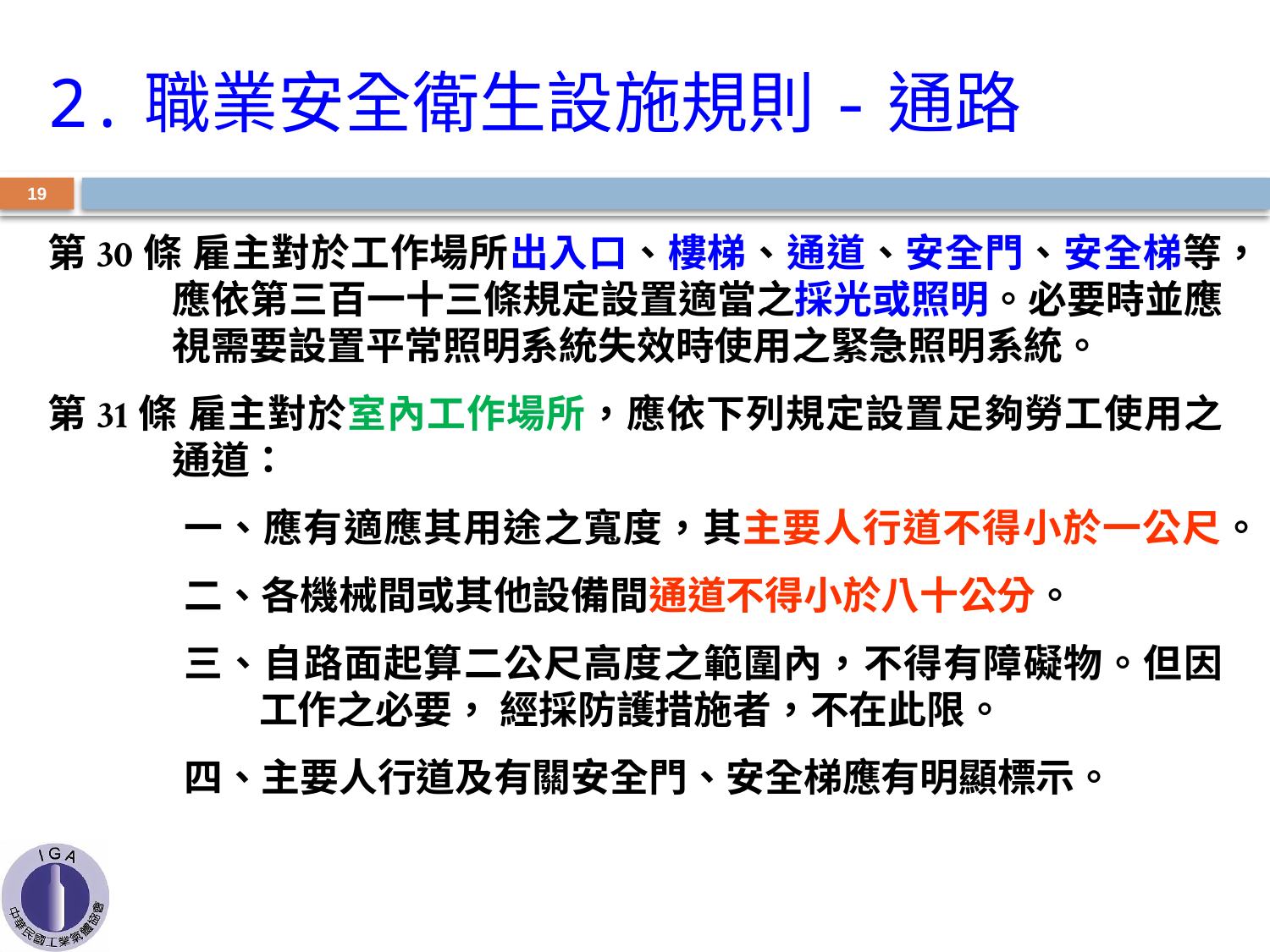

2.職業安全衛生設施規則-通路
19
第30條 雇主對於工作場所出入口、樓梯、通道、安全門、安全梯等，應依第三百一十三條規定設置適當之採光或照明。必要時並應視需要設置平常照明系統失效時使用之緊急照明系統。
第31條 雇主對於室內工作場所，應依下列規定設置足夠勞工使用之通道：
一、應有適應其用途之寬度，其主要人行道不得小於一公尺。
二、各機械間或其他設備間通道不得小於八十公分。
三、自路面起算二公尺高度之範圍內，不得有障礙物。但因工作之必要， 經採防護措施者，不在此限。
四、主要人行道及有關安全門、安全梯應有明顯標示。